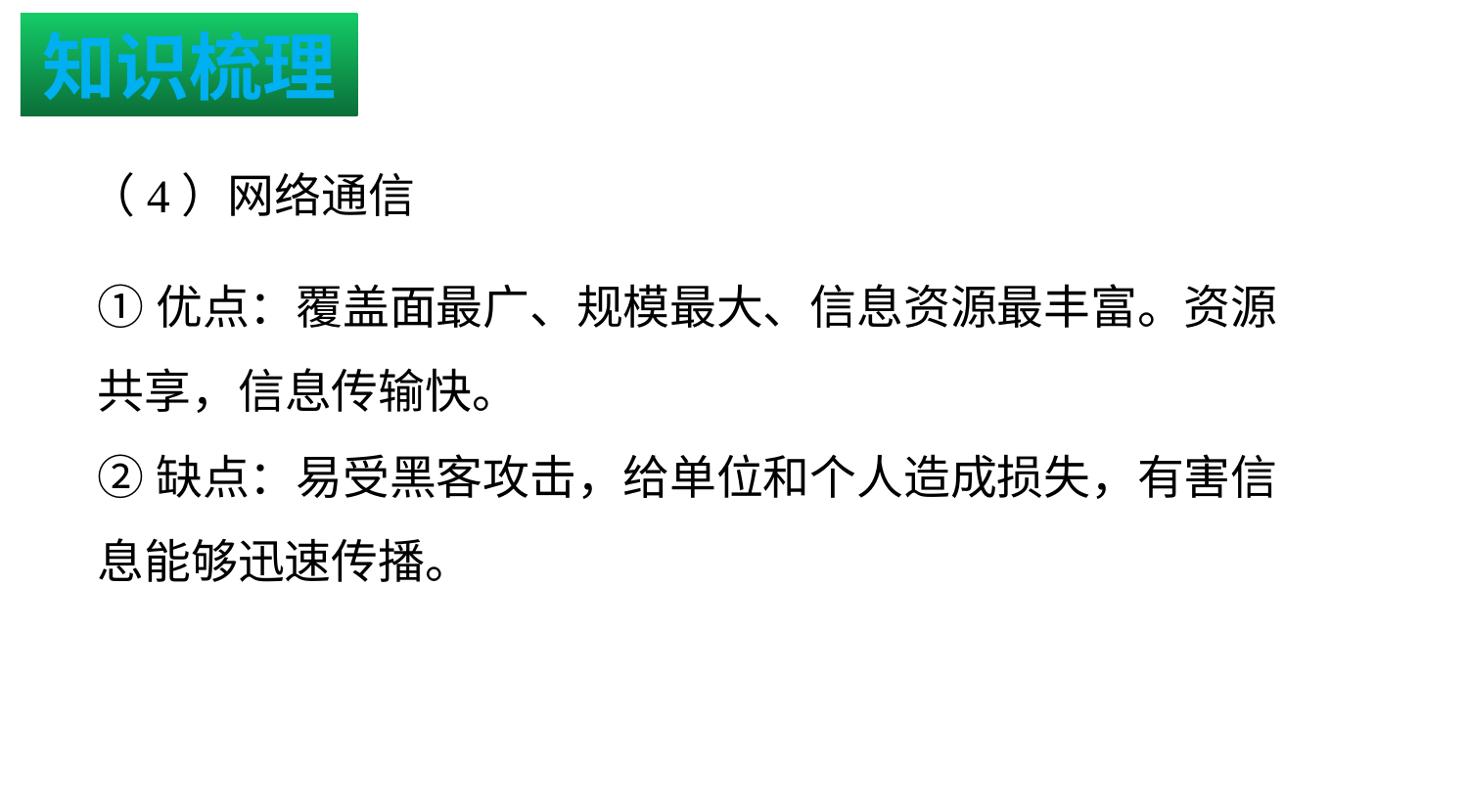

知识梳理
（4）网络通信
①优点：覆盖面最广、规模最大、信息资源最丰富。资源共享，信息传输快。
②缺点：易受黑客攻击，给单位和个人造成损失，有害信息能够迅速传播。